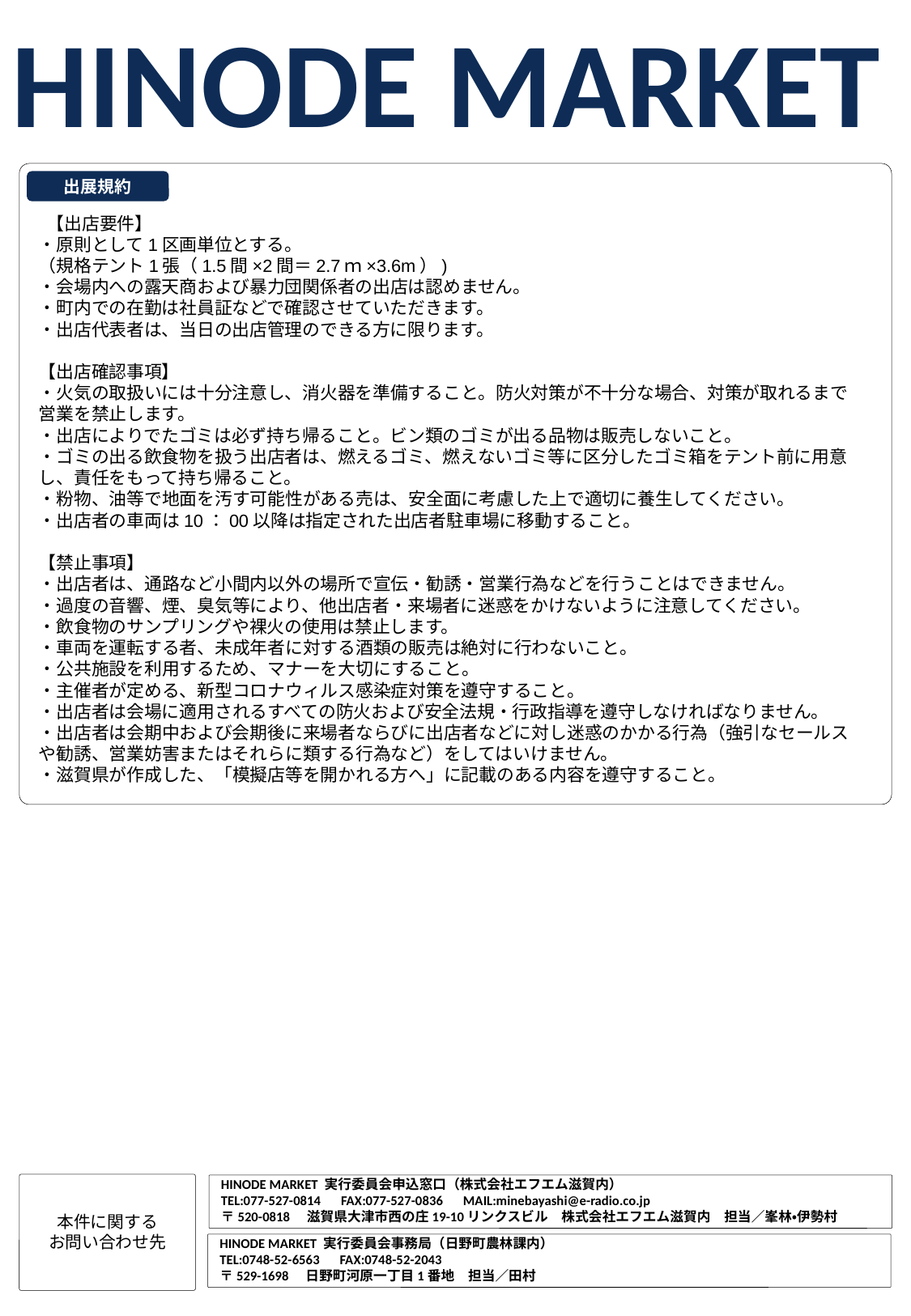

HINODE MARKET

出展規約

 【出店要件】
・原則として1区画単位とする。
（規格テント1張（1.5間×2間＝2.7ｍ×3.6m）)
・会場内への露天商および暴力団関係者の出店は認めません。
・町内での在勤は社員証などで確認させていただきます。
・出店代表者は、当日の出店管理のできる方に限ります。

【出店確認事項】
・火気の取扱いには十分注意し、消火器を準備すること。防火対策が不十分な場合、対策が取れるまで営業を禁止します。
・出店によりでたゴミは必ず持ち帰ること。ビン類のゴミが出る品物は販売しないこと。
・ゴミの出る飲食物を扱う出店者は、燃えるゴミ、燃えないゴミ等に区分したゴミ箱をテント前に用意し、責任をもって持ち帰ること。
・粉物、油等で地面を汚す可能性がある売は、安全面に考慮した上で適切に養生してください。
・出店者の車両は10：00以降は指定された出店者駐車場に移動すること。

【禁止事項】
・出店者は、通路など小間内以外の場所で宣伝・勧誘・営業行為などを行うことはできません。
・過度の音響、煙、臭気等により、他出店者・来場者に迷惑をかけないように注意してください。
・飲食物のサンプリングや裸火の使用は禁止します。
・車両を運転する者、未成年者に対する酒類の販売は絶対に行わないこと。
・公共施設を利用するため、マナーを大切にすること。
・主催者が定める、新型コロナウィルス感染症対策を遵守すること。
・出店者は会場に適用されるすべての防火および安全法規・行政指導を遵守しなければなりません。
・出店者は会期中および会期後に来場者ならびに出店者などに対し迷惑のかかる行為（強引なセールスや勧誘、営業妨害またはそれらに類する行為など）をしてはいけません。
・滋賀県が作成した、「模擬店等を開かれる方へ」に記載のある内容を遵守すること。
HINODE MARKET 実行委員会申込窓口（株式会社エフエム滋賀内）
TEL:077-527-0814　FAX:077-527-0836　MAIL:minebayashi@e-radio.co.jp
〒520-0818　滋賀県大津市西の庄19-10リンクスビル　株式会社エフエム滋賀内　担当／峯林・伊勢村

本件に関する
お問い合わせ先
HINODE MARKET 実行委員会事務局（日野町農林課内）
TEL:0748-52-6563　FAX:0748-52-2043
〒529-1698　日野町河原一丁目1番地　担当／田村